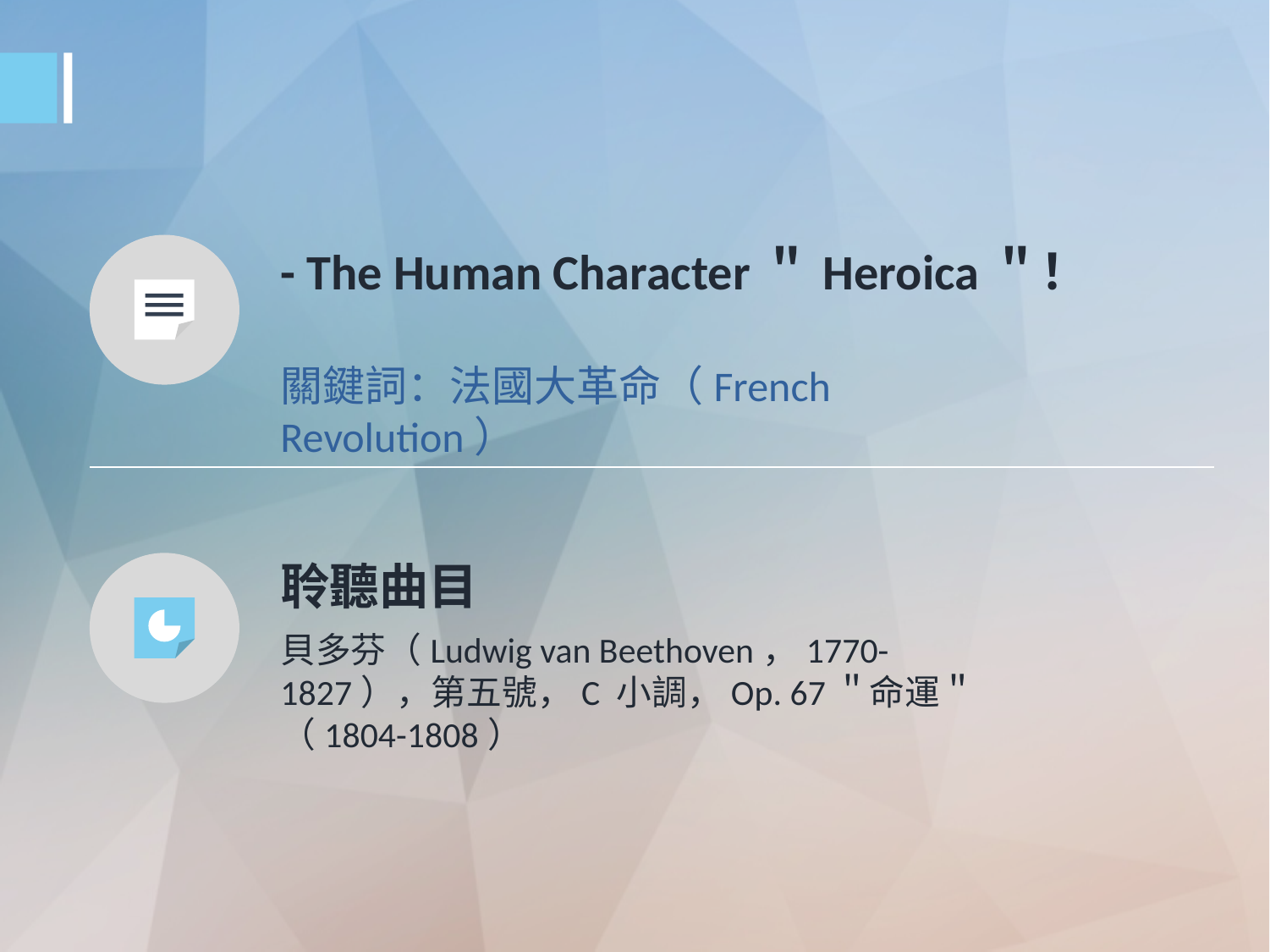

- The Human Character＂Heroica＂！
關鍵詞：法國大革命（French Revolution）

聆聽曲目
貝多芬（Ludwig van Beethoven，1770-1827），第五號，C 小調，Op. 67＂命運＂（1804-1808）